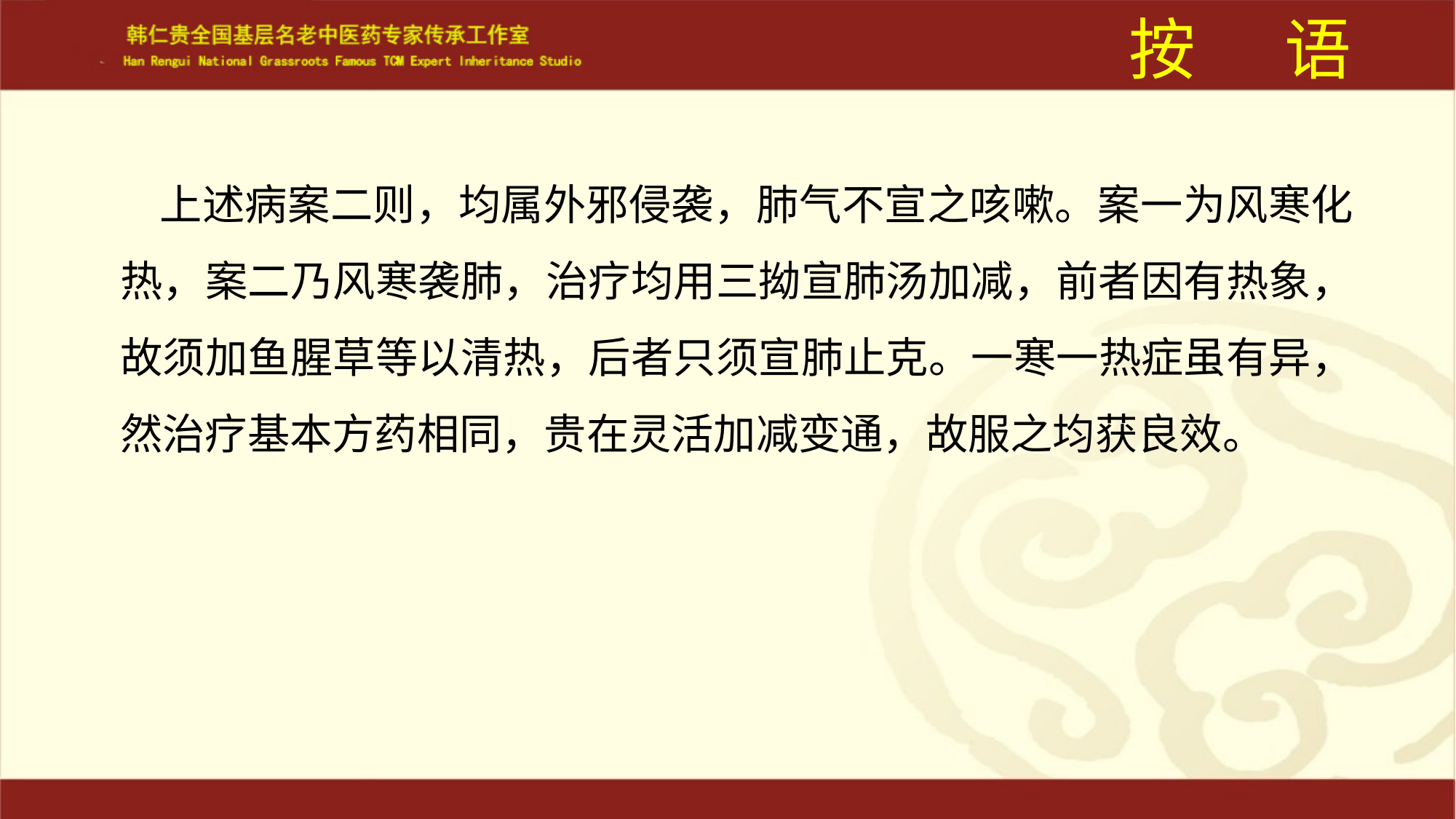

# 按      语
   上述病案二则，均属外邪侵袭，肺气不宣之咳嗽。案一为风寒化热，案二乃风寒袭肺，治疗均用三拗宣肺汤加减，前者因有热象，故须加鱼腥草等以清热，后者只须宣肺止克。一寒一热症虽有异，然治疗基本方药相同，贵在灵活加减变通，故服之均获良效。